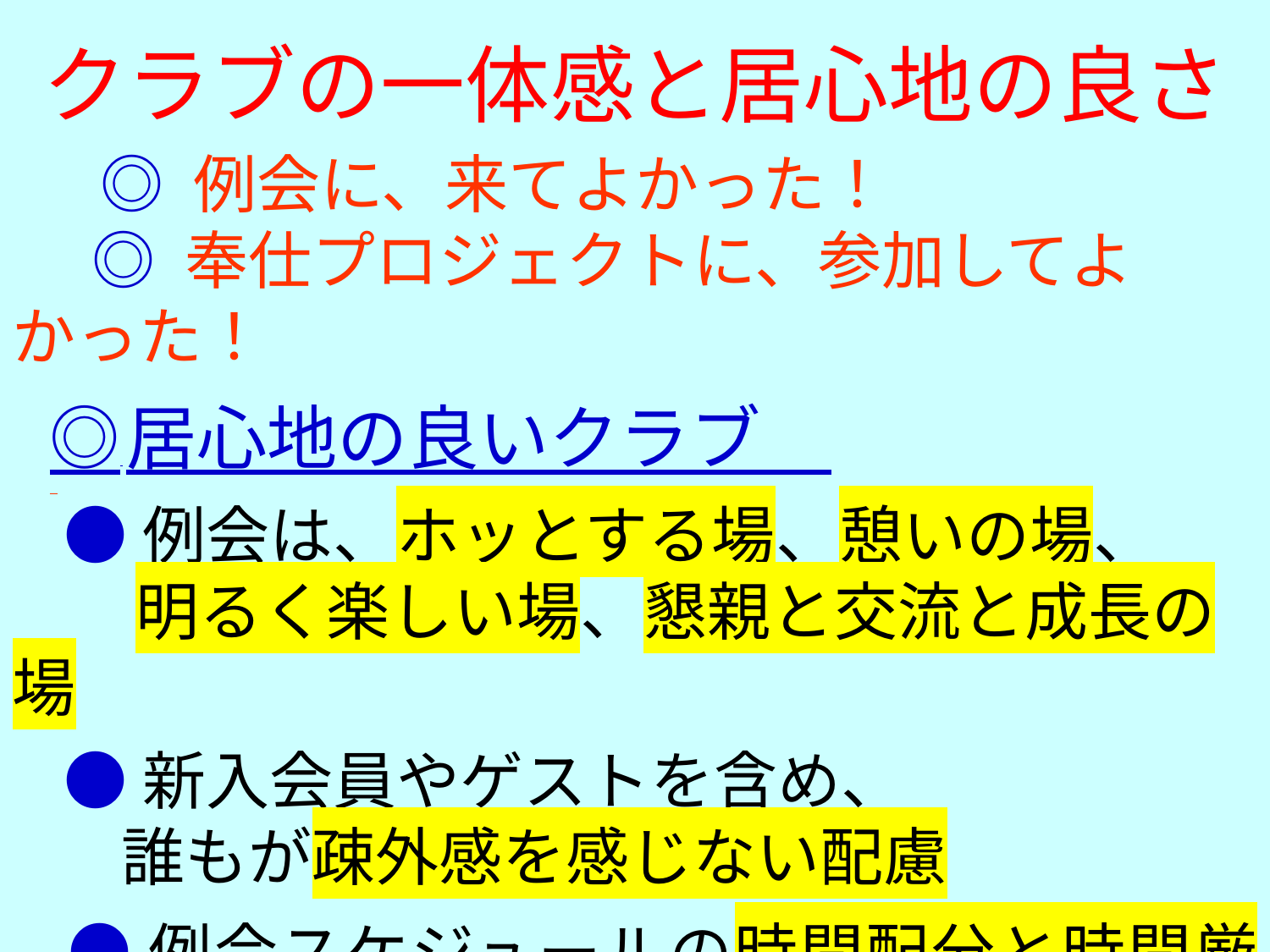

クラブの一体感と居心地の良さ
    ◎ 例会に、来てよかった！
   ◎ 奉仕プロジェクトに、参加してよかった！

◎ 居心地の良いクラブ

 ●例会は、ホッとする場、憩いの場、
     明るく楽しい場、懇親と交流と成長の場

 ●新入会員やゲストを含め、
    誰もが疎外感を感じない配慮

 ●例会スケジュールの時間配分と時間厳守

 ●心が洗われる会長挨拶